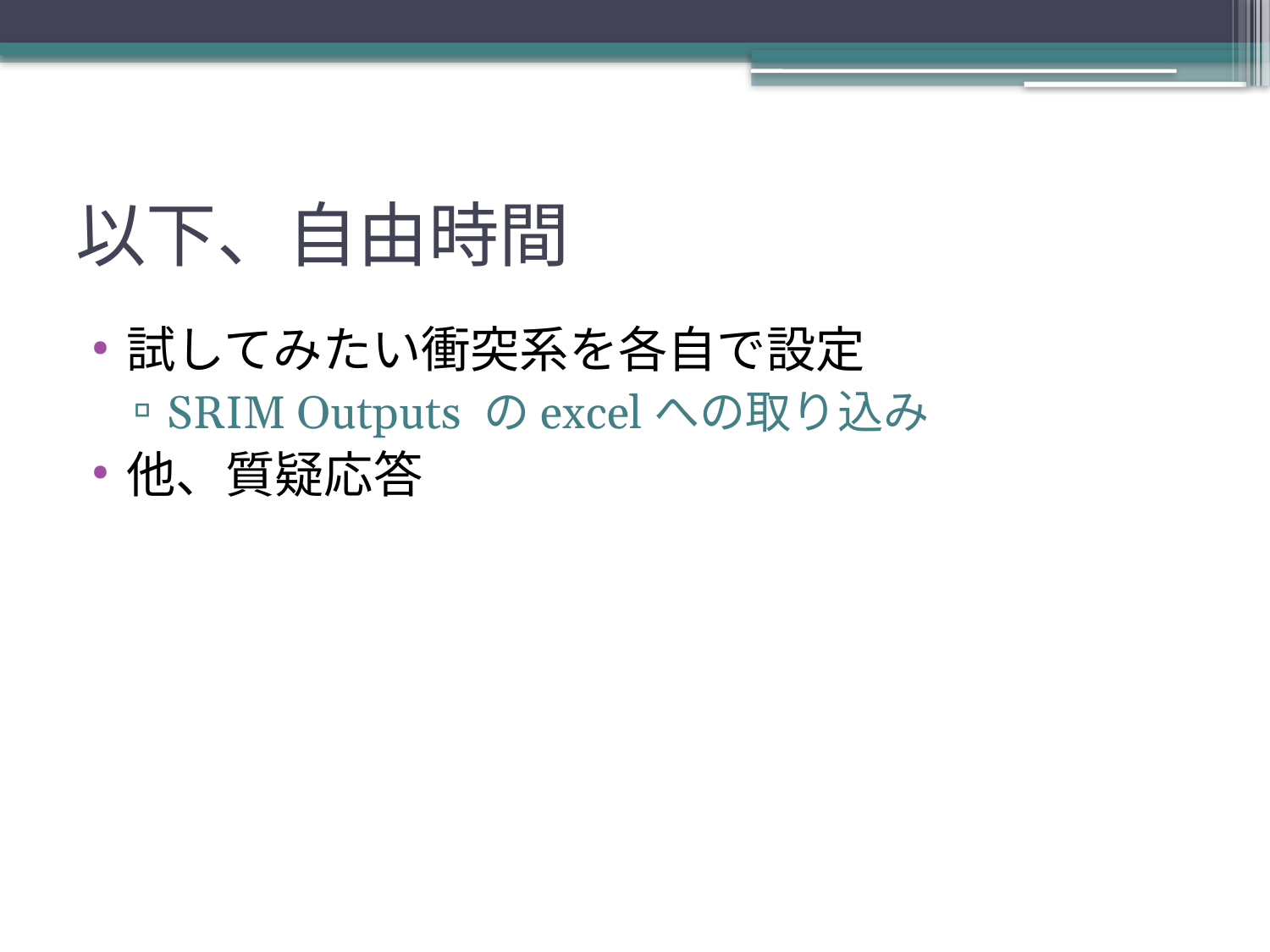

# 以下、自由時間
試してみたい衝突系を各自で設定
SRIM Outputs のexcelへの取り込み
他、質疑応答